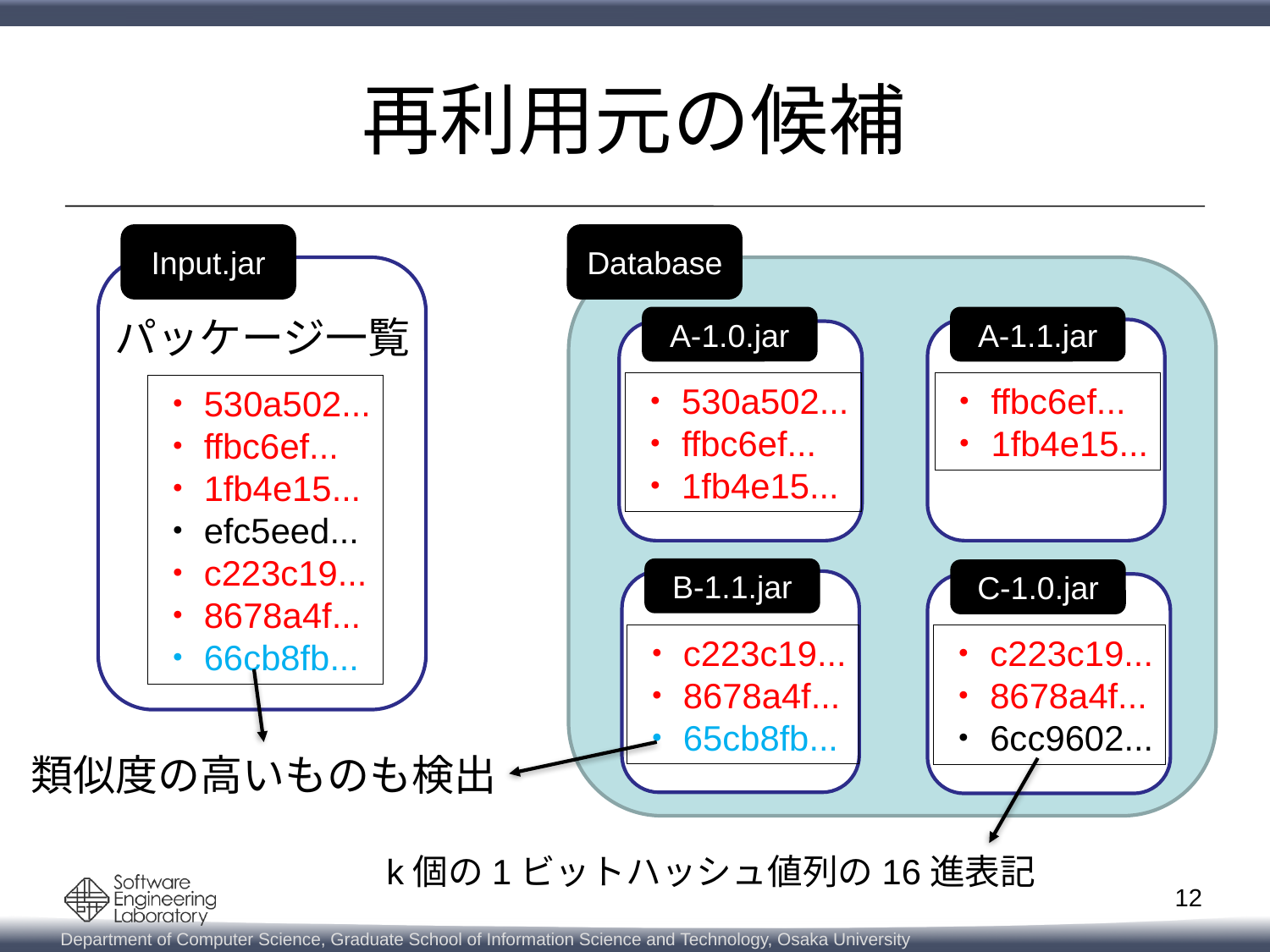

# 再利用元の候補
Input.jar

パッケージ一覧
・530a502...
・ffbc6ef...
・1fb4e15...
・efc5eed...
・c223c19...
・8678a4f...
・66cb8fb...
Database

A-1.0.jar

・530a502...
・ffbc6ef...
・1fb4e15...
A-1.1.jar

・ffbc6ef...
・1fb4e15...
B-1.1.jar

・c223c19...
・8678a4f...
・65cb8fb...
C-1.0.jar

・c223c19...
・8678a4f...
・6cc9602...
類似度の高いものも検出
k個の1ビットハッシュ値列の16進表記
12